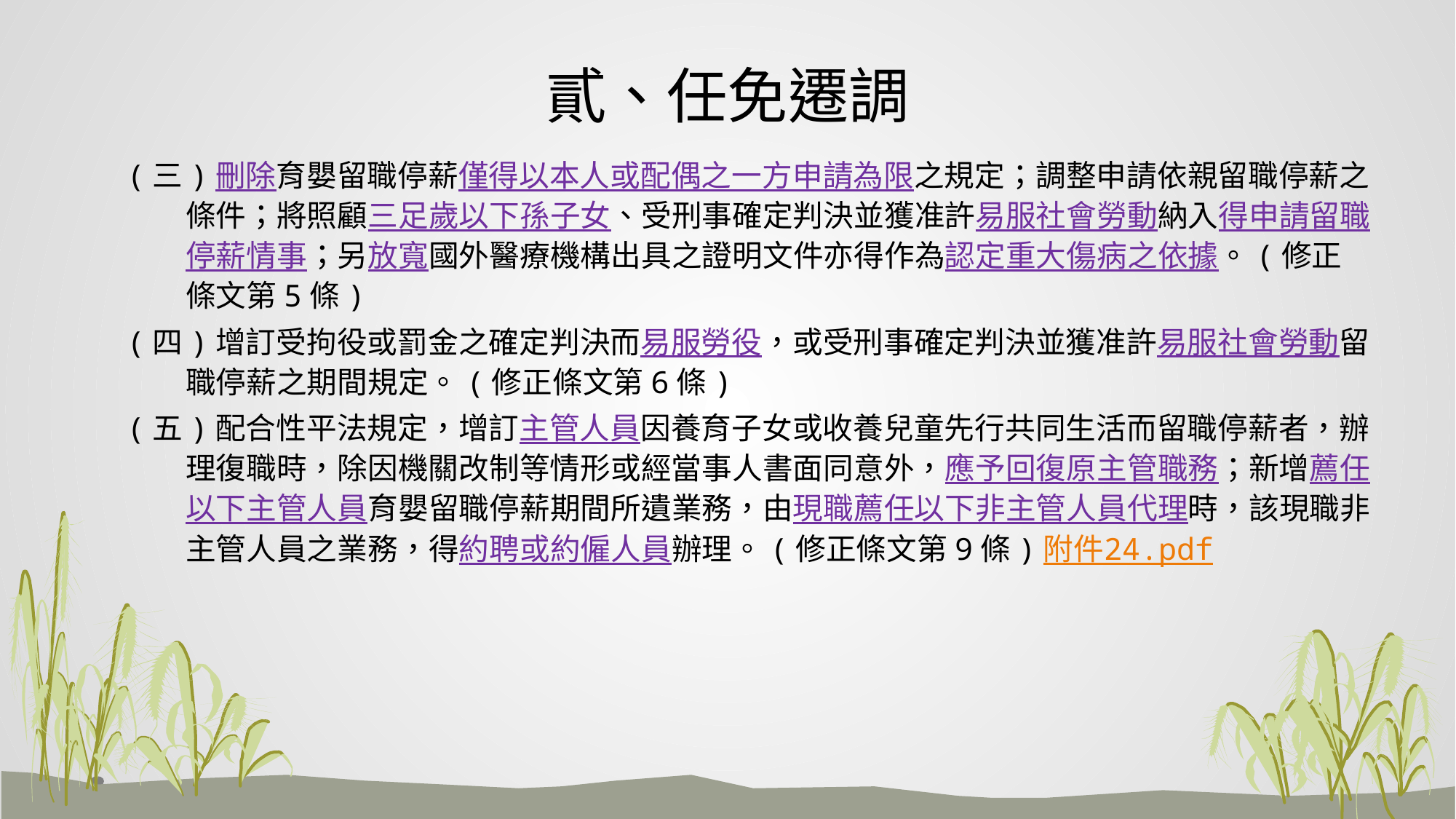

# 貳、任免遷調
(三)刪除育嬰留職停薪僅得以本人或配偶之一方申請為限之規定；調整申請依親留職停薪之條件；將照顧三足歲以下孫子女、受刑事確定判決並獲准許易服社會勞動納入得申請留職停薪情事；另放寬國外醫療機構出具之證明文件亦得作為認定重大傷病之依據。(修正條文第5條)
(四)增訂受拘役或罰金之確定判決而易服勞役，或受刑事確定判決並獲准許易服社會勞動留職停薪之期間規定。(修正條文第6條)
(五)配合性平法規定，增訂主管人員因養育子女或收養兒童先行共同生活而留職停薪者，辦理復職時，除因機關改制等情形或經當事人書面同意外，應予回復原主管職務；新增薦任以下主管人員育嬰留職停薪期間所遺業務，由現職薦任以下非主管人員代理時，該現職非主管人員之業務，得約聘或約僱人員辦理。(修正條文第9條)附件24.pdf